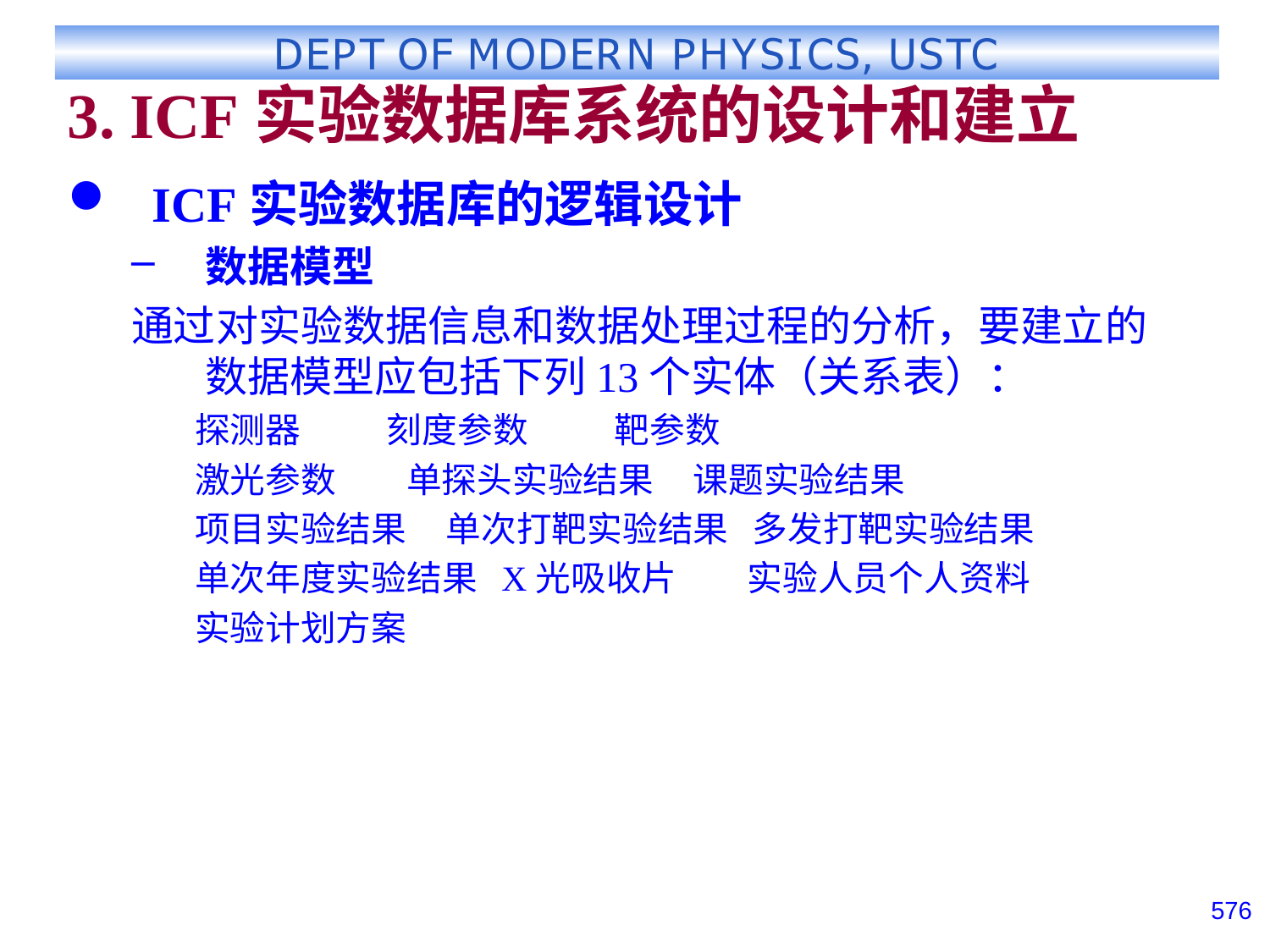

# ICF实验数据库系统的设计和建立
ICF实验数据库的逻辑设计
数据模型
通过对实验数据信息和数据处理过程的分析，要建立的数据模型应包括下列13个实体（关系表）：
探测器           刻度参数           靶参数
激光参数         单探头实验结果     课题实验结果
项目实验结果     单次打靶实验结果   多发打靶实验结果
单次年度实验结果  X光吸收片         实验人员个人资料
实验计划方案